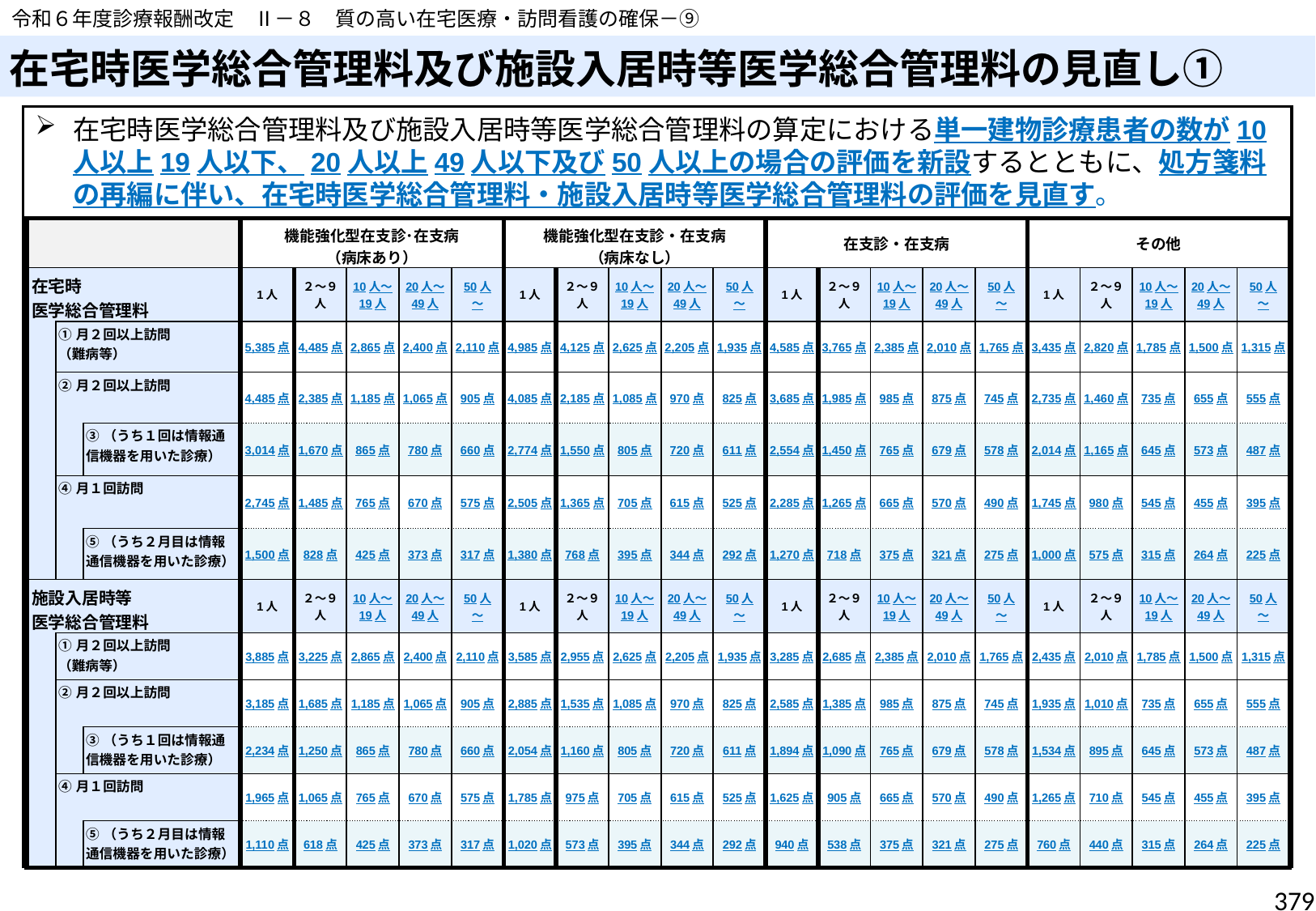

令和６年度診療報酬改定　Ⅱ－８　質の高い在宅医療・訪問看護の確保－⑨
# 在宅時医学総合管理料及び施設入居時等医学総合管理料の見直し①
在宅時医学総合管理料及び施設入居時等医学総合管理料の算定における単一建物診療患者の数が10人以上19人以下、20人以上49人以下及び50人以上の場合の評価を新設するとともに、処方箋料の再編に伴い、在宅時医学総合管理料・施設入居時等医学総合管理料の評価を見直す。

|  |  |  | 機能強化型在支診･在支病 （病床あり） |  |  |  |  | 機能強化型在支診・在支病 （病床なし） |  |  |  |  | 在支診・在支病 |  |  |  |  | その他 |  |  |  |  |
| --- | --- | --- | --- | --- | --- | --- | --- | --- | --- | --- | --- | --- | --- | --- | --- | --- | --- | --- | --- | --- | --- | --- |
| 在宅時 医学総合管理料 | 在宅時医学総合管理料 |  | 1人 | ２～９人 | 10人～ 19人 | 20人～ 49人 | 50人 ～ | 1人 | ２～９人 | 10人～ 19人 | 20人～ 49人 | 50人 ～ | 1人 | ２～９人 | 10人～ 19人 | 20人～ 49人 | 50人 ～ | 1人 | ２～９人 | 10人～ 19人 | 20人～ 49人 | 50人 ～ |
|  | ①月２回以上訪問 （難病等） |  | 5,385点 | 4,485点 | 2,865点 | 2,400点 | 2,110点 | 4,985点 | 4,125点 | 2,625点 | 2,205点 | 1,935点 | 4,585点 | 3,765点 | 2,385点 | 2,010点 | 1,765点 | 3,435点 | 2,820点 | 1,785点 | 1,500点 | 1,315点 |
|  | ②月２回以上訪問 |  | 4,485点 | 2,385点 | 1,185点 | 1,065点 | 905点 | 4,085点 | 2,185点 | 1,085点 | 970点 | 825点 | 3,685点 | 1,985点 | 985点 | 875点 | 745点 | 2,735点 | 1,460点 | 735点 | 655点 | 555点 |
|  |  | ③（うち１回は情報通信機器を用いた診療） | 3,014点 | 1,670点 | 865点 | 780点 | 660点 | 2,774点 | 1,550点 | 805点 | 720点 | 611点 | 2,554点 | 1,450点 | 765点 | 679点 | 578点 | 2,014点 | 1,165点 | 645点 | 573点 | 487点 |
|  | ④月１回訪問 |  | 2,745点 | 1,485点 | 765点 | 670点 | 575点 | 2,505点 | 1,365点 | 705点 | 615点 | 525点 | 2,285点 | 1,265点 | 665点 | 570点 | 490点 | 1,745点 | 980点 | 545点 | 455点 | 395点 |
|  |  | ⑤（うち２月目は情報通信機器を用いた診療） | 1,500点 | 828点 | 425点 | 373点 | 317点 | 1,380点 | 768点 | 395点 | 344点 | 292点 | 1,270点 | 718点 | 375点 | 321点 | 275点 | 1,000点 | 575点 | 315点 | 264点 | 225点 |
| 施設入居時等 医学総合管理料 | 施設入居時等医学総合管理料 |  | 1人 | ２～９人 | 10人～ 19人 | 20人～ 49人 | 50人 ～ | 1人 | ２～９人 | 10人～ 19人 | 20人～ 49人 | 50人 ～ | 1人 | ２～９人 | 10人～ 19人 | 20人～ 49人 | 50人 ～ | 1人 | ２～９人 | 10人～ 19人 | 20人～ 49人 | 50人 ～ |
|  | ①月２回以上訪問 （難病等） |  | 3,885点 | 3,225点 | 2,865点 | 2,400点 | 2,110点 | 3,585点 | 2,955点 | 2,625点 | 2,205点 | 1,935点 | 3,285点 | 2,685点 | 2,385点 | 2,010点 | 1,765点 | 2,435点 | 2,010点 | 1,785点 | 1,500点 | 1,315点 |
|  | ②月２回以上訪問 |  | 3,185点 | 1,685点 | 1,185点 | 1,065点 | 905点 | 2,885点 | 1,535点 | 1,085点 | 970点 | 825点 | 2,585点 | 1,385点 | 985点 | 875点 | 745点 | 1,935点 | 1,010点 | 735点 | 655点 | 555点 |
|  |  | ③（うち１回は情報通信機器を用いた診療） | 2,234点 | 1,250点 | 865点 | 780点 | 660点 | 2,054点 | 1,160点 | 805点 | 720点 | 611点 | 1,894点 | 1,090点 | 765点 | 679点 | 578点 | 1,534点 | 895点 | 645点 | 573点 | 487点 |
|  | ④月１回訪問 |  | 1,965点 | 1,065点 | 765点 | 670点 | 575点 | 1,785点 | 975点 | 705点 | 615点 | 525点 | 1,625点 | 905点 | 665点 | 570点 | 490点 | 1,265点 | 710点 | 545点 | 455点 | 395点 |
|  |  | ⑤（うち２月目は情報通信機器を用いた診療） | 1,110点 | 618点 | 425点 | 373点 | 317点 | 1,020点 | 573点 | 395点 | 344点 | 292点 | 940点 | 538点 | 375点 | 321点 | 275点 | 760点 | 440点 | 315点 | 264点 | 225点 |
379